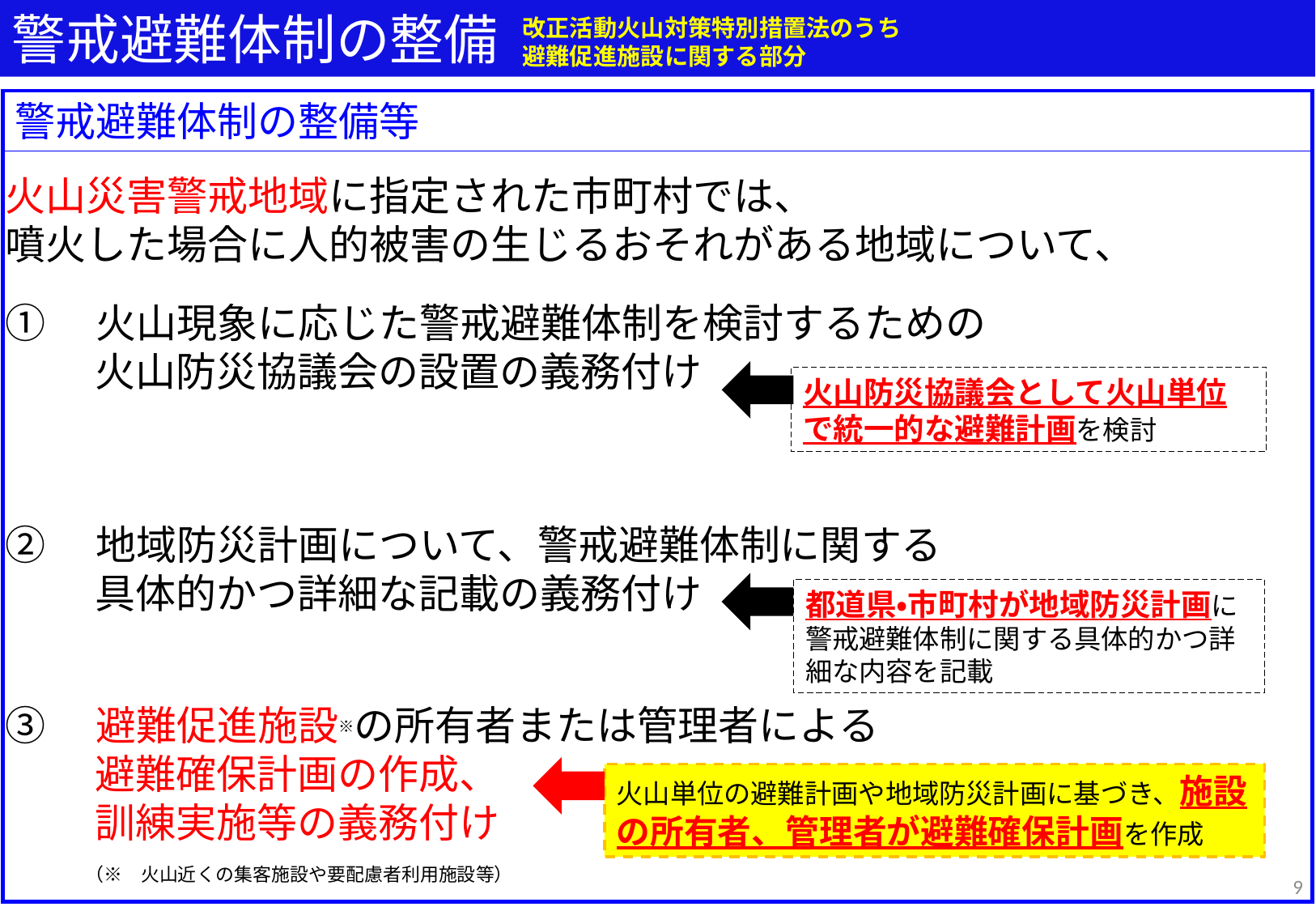

警戒避難体制の整備
改正活動火山対策特別措置法のうち
避難促進施設に関する部分
警戒避難体制の整備等

火山災害警戒地域に指定された市町村では、
噴火した場合に人的被害の生じるおそれがある地域について、

①　火山現象に応じた警戒避難体制を検討するための
　　 火山防災協議会の設置の義務付け

②　地域防災計画について、警戒避難体制に関する
　　 具体的かつ詳細な記載の義務付け

③　避難促進施設※の所有者または管理者による
　　 避難確保計画の作成、
　　 訓練実施等の義務付け

火山防災協議会として火山単位で統一的な避難計画を検討

都道県・市町村が地域防災計画に警戒避難体制に関する具体的かつ詳細な内容を記載

火山単位の避難計画や地域防災計画に基づき、施設の所有者、管理者が避難確保計画を作成
（※　火山近くの集客施設や要配慮者利用施設等）
9